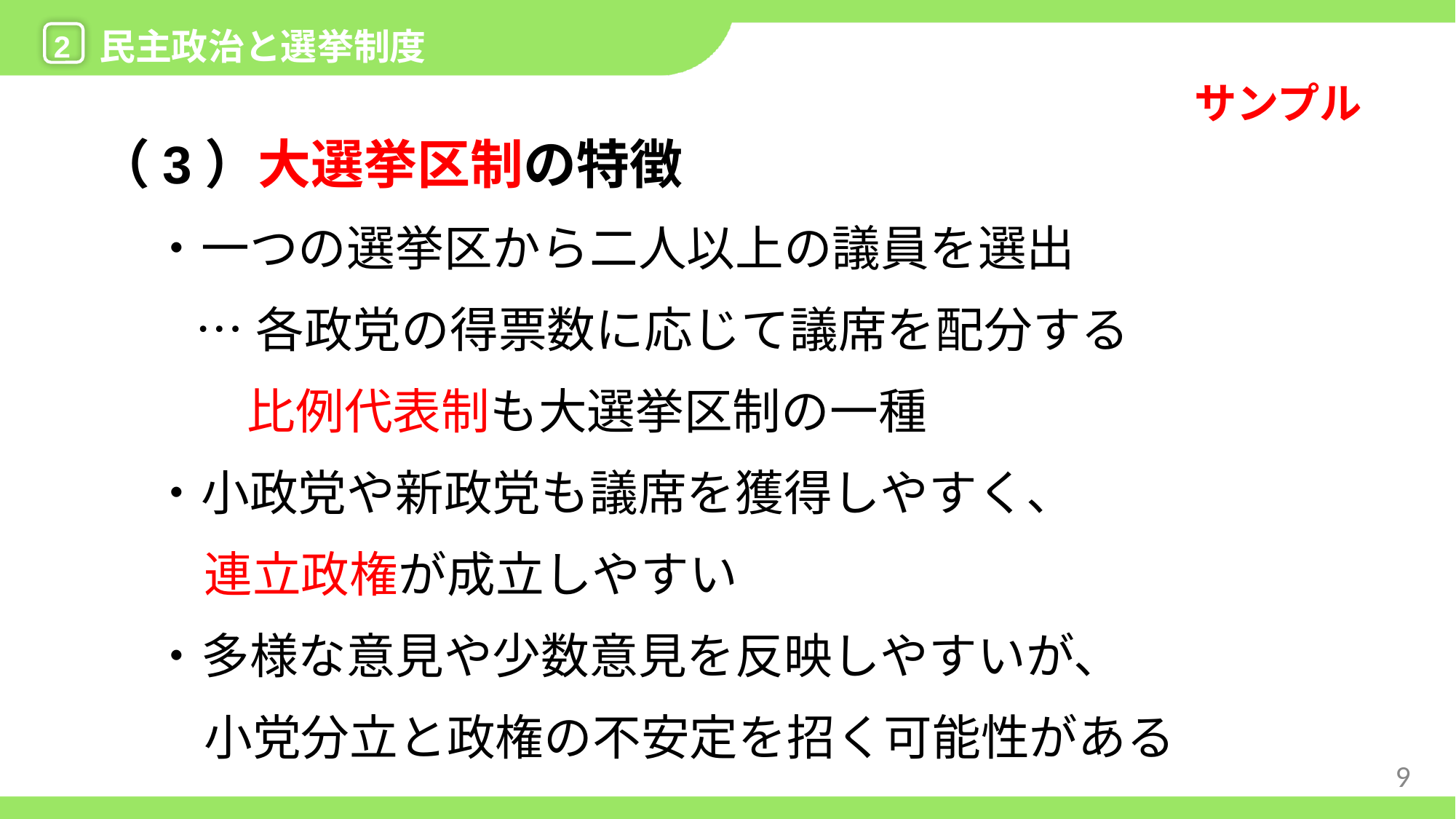

2
民主政治と選挙制度
（3）大選挙区制の特徴
・一つの選挙区から二人以上の議員を選出
…各政党の得票数に応じて議席を配分する
比例代表制も大選挙区制の一種
・小政党や新政党も議席を獲得しやすく、
連立政権が成立しやすい
・多様な意見や少数意見を反映しやすいが、
小党分立と政権の不安定を招く可能性がある